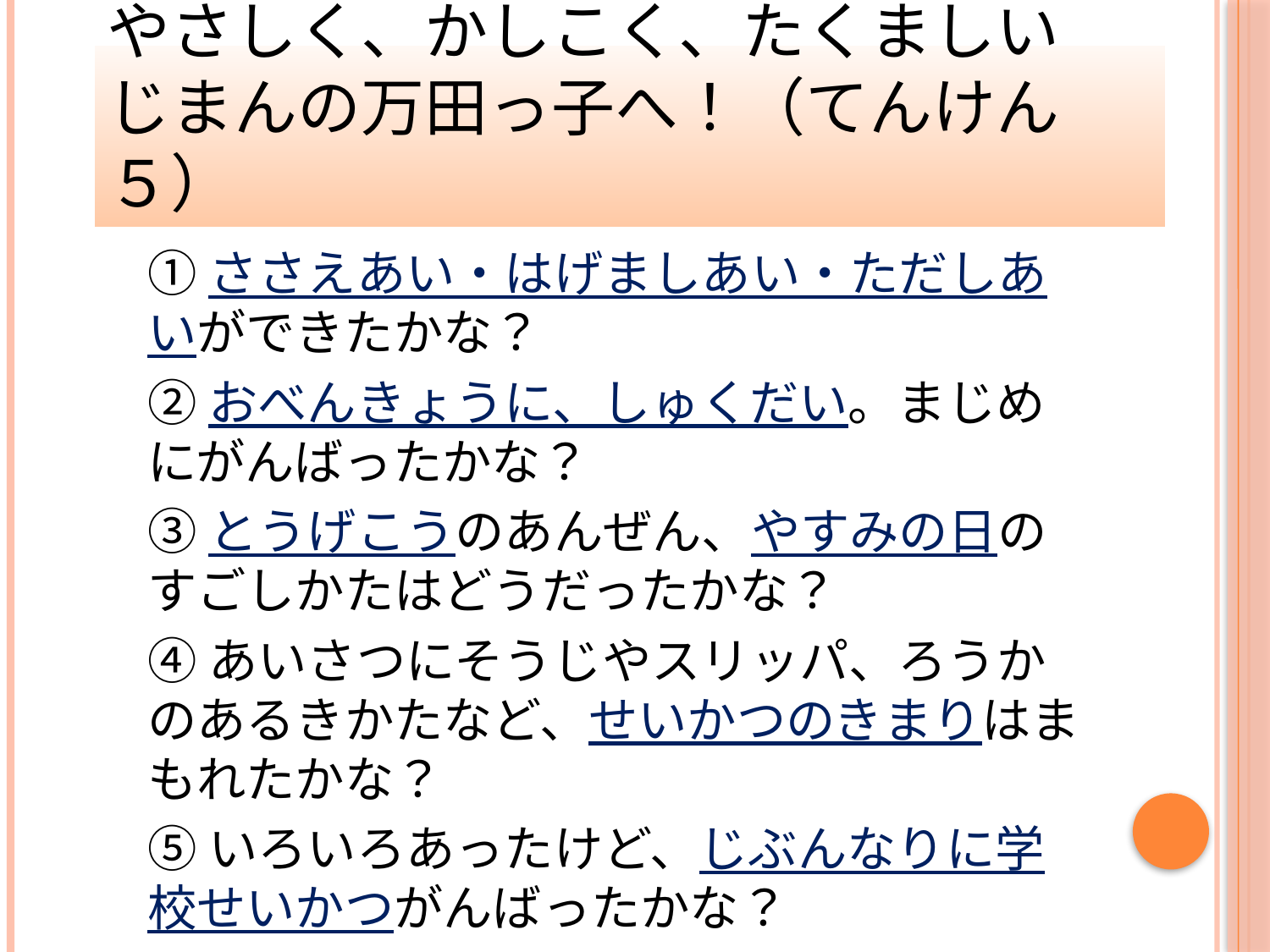

# やさしく、かしこく、たくましい じまんの万田っ子へ！（てんけん５）
①ささえあい・はげましあい・ただしあいができたかな？
②おべんきょうに、しゅくだい。まじめにがんばったかな？
③とうげこうのあんぜん、やすみの日のすごしかたはどうだったかな？
④あいさつにそうじやスリッパ、ろうかのあるきかたなど、せいかつのきまりはまもれたかな？
⑤いろいろあったけど、じぶんなりに学校せいかつがんばったかな？